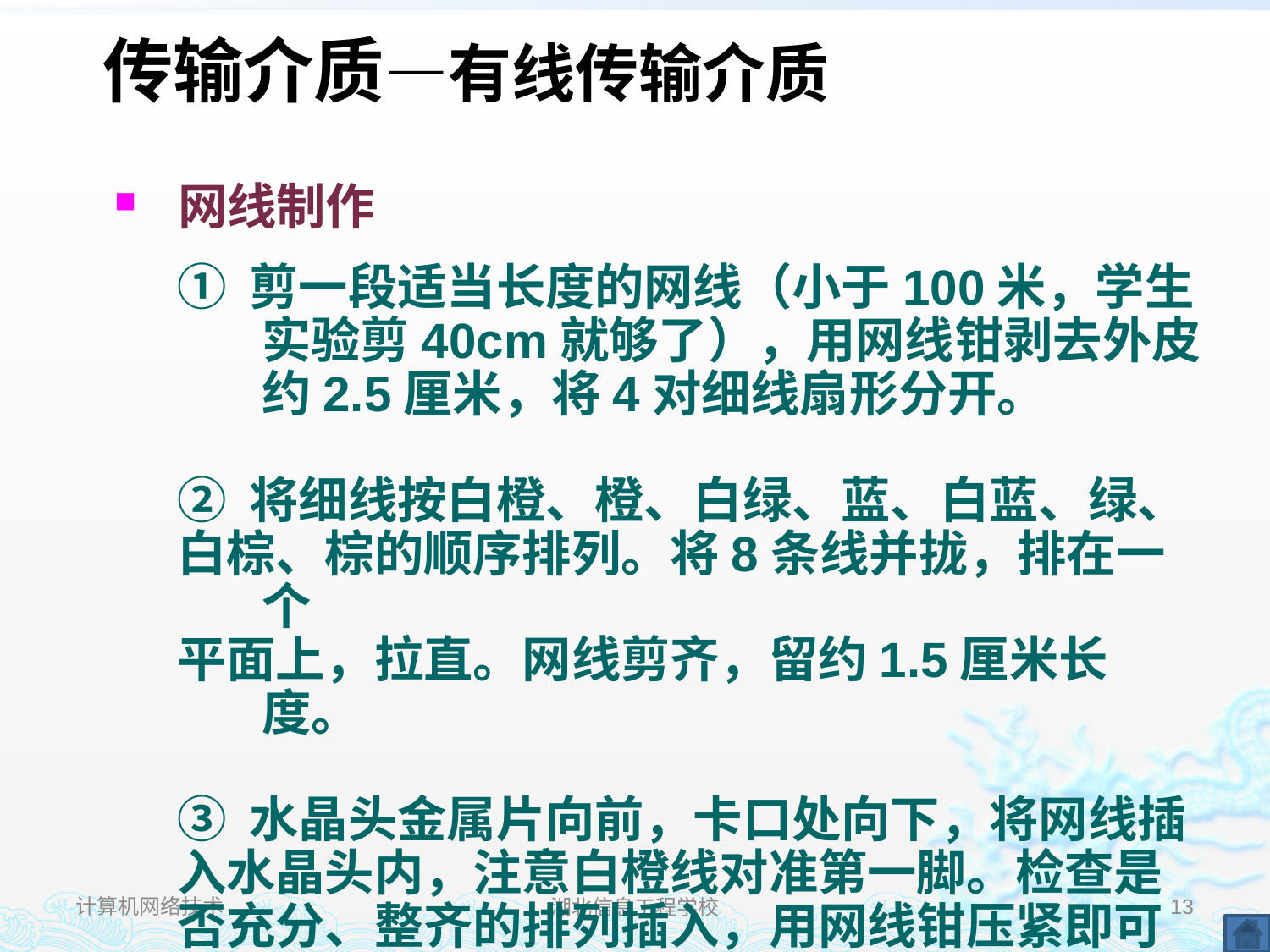

传输介质—有线传输介质
网线制作
① 剪一段适当长度的网线（小于100米，学生实验剪40cm就够了），用网线钳剥去外皮约2.5厘米，将4对细线扇形分开。

② 将细线按白橙、橙、白绿、蓝、白蓝、绿、
白棕、棕的顺序排列。将8条线并拢，排在一个
平面上，拉直。网线剪齐，留约1.5厘米长度。

③ 水晶头金属片向前，卡口处向下，将网线插
入水晶头内，注意白橙线对准第一脚。检查是
否充分、整齐的排列插入，用网线钳压紧即可
计算机网络技术
湖北信息工程学校
13